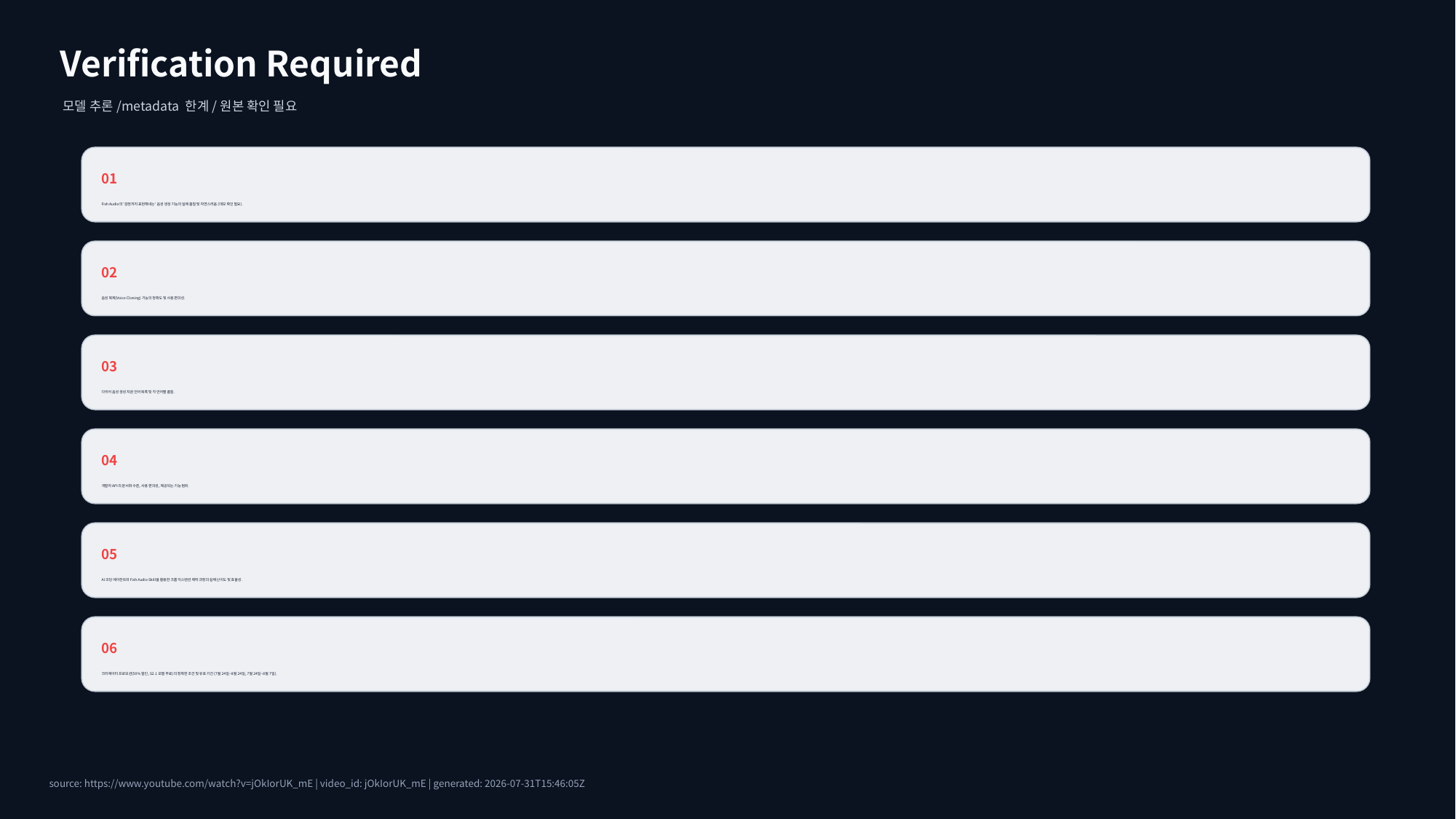

Verification Required
모델 추론/metadata 한계/원본 확인 필요

01
Fish Audio의 '감정까지 표현해내는' 음성 생성 기능의 실제 품질 및 자연스러움 (데모 확인 필요).

02
음성 복제(Voice Cloning) 기능의 정확도 및 사용 편의성.

03
다국어 음성 생성 지원 언어 목록 및 각 언어별 품질.

04
개발자 API의 문서화 수준, 사용 편의성, 제공되는 기능 범위.

05
AI 코딩 에이전트와 Fish Audio Skill을 활용한 크롬 익스텐션 제작 과정의 실제 난이도 및 효율성.

06
크리에이터 프로모션(50% 할인, S2.1 모델 무료)의 정확한 조건 및 유효 기간 (7월 24일~8월 24일, 7월 24일~8월 7일).
source: https://www.youtube.com/watch?v=jOkIorUK_mE | video_id: jOkIorUK_mE | generated: 2026-07-31T15:46:05Z